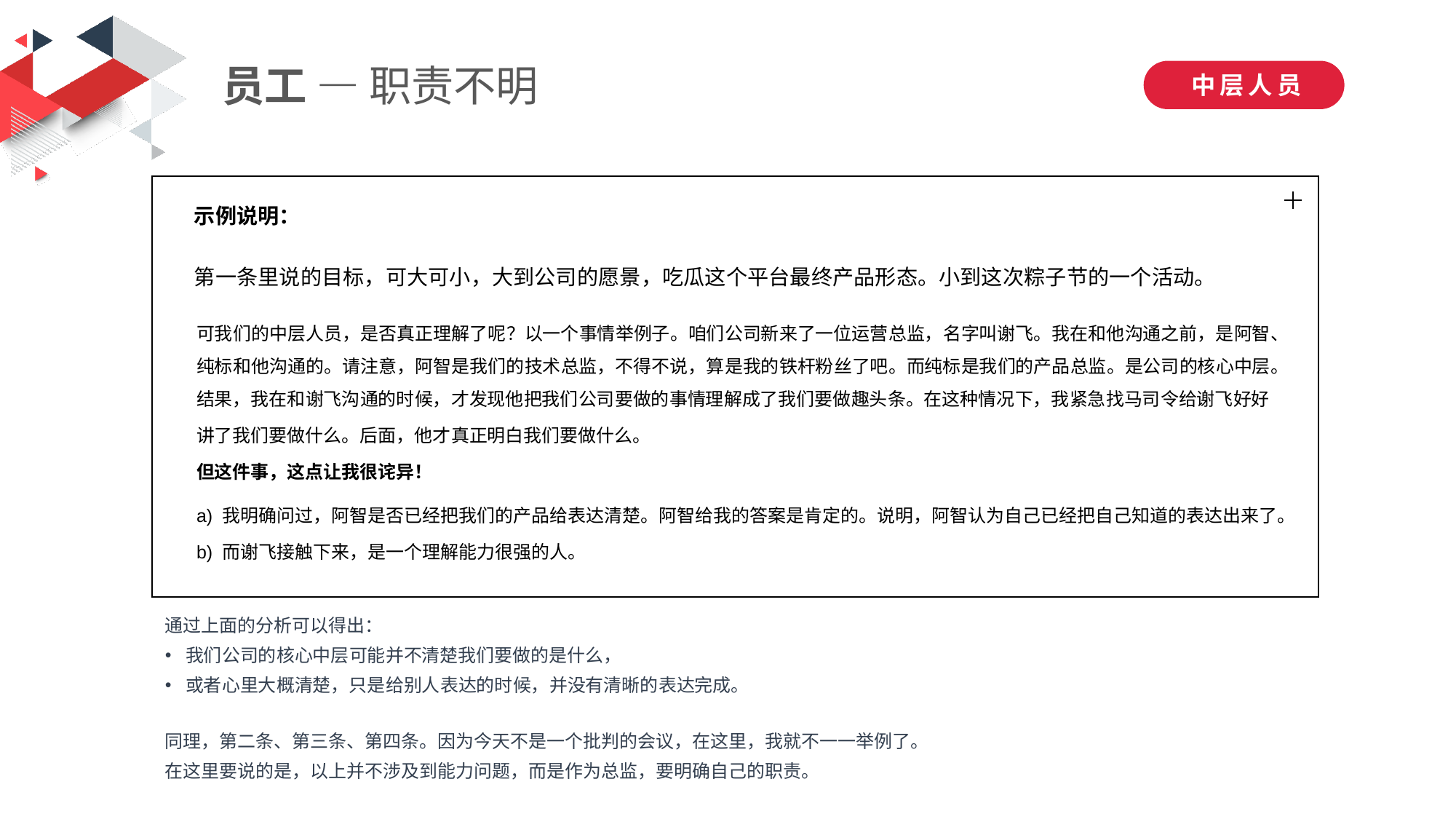

员工 — 职责不明

中层人员

示例说明：

第一条里说的目标，可大可小，大到公司的愿景，吃瓜这个平台最终产品形态。小到这次粽子节的一个活动。

可我们的中层人员，是否真正理解了呢？以一个事情举例子。咱们公司新来了一位运营总监，名字叫谢飞。我在和他沟通之前，是阿智、纯标和他沟通的。请注意，阿智是我们的技术总监，不得不说，算是我的铁杆粉丝了吧。而纯标是我们的产品总监。是公司的核心中层。结果，我在和谢飞沟通的时候，才发现他把我们公司要做的事情理解成了我们要做趣头条。在这种情况下，我紧急找马司令给谢飞好好
讲了我们要做什么。后面，他才真正明白我们要做什么。
但这件事，这点让我很诧异！
a) 我明确问过，阿智是否已经把我们的产品给表达清楚。阿智给我的答案是肯定的。说明，阿智认为自己已经把自己知道的表达出来了。
b) 而谢飞接触下来，是一个理解能力很强的人。
通过上面的分析可以得出：
我们公司的核心中层可能并不清楚我们要做的是什么，
或者心里大概清楚，只是给别人表达的时候，并没有清晰的表达完成。
同理，第二条、第三条、第四条。因为今天不是一个批判的会议，在这里，我就不一一举例了。
在这里要说的是，以上并不涉及到能力问题，而是作为总监，要明确自己的职责。